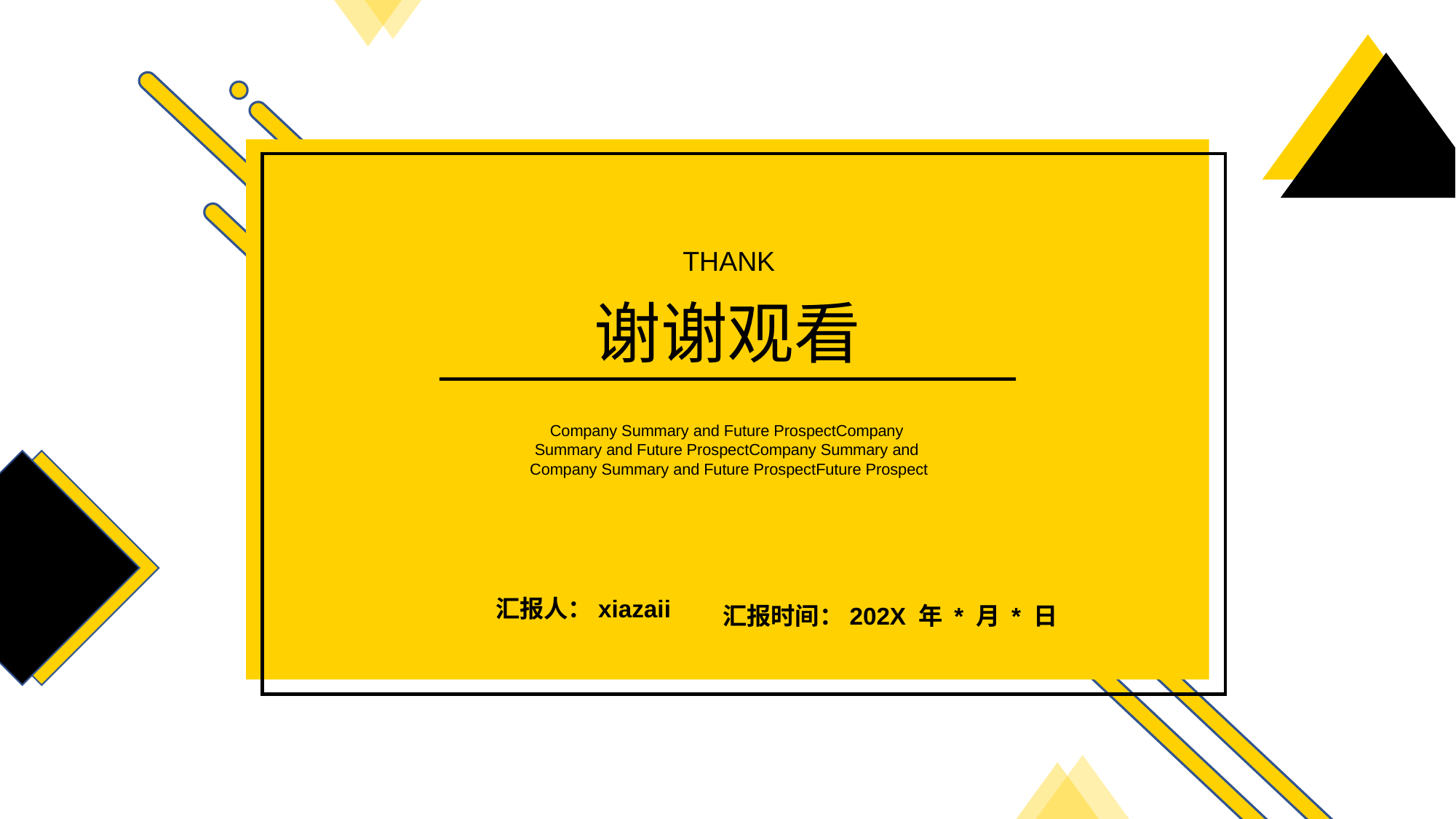

THANK
谢谢观看

Company Summary and Future ProspectCompany
Summary and Future ProspectCompany Summary and
Company Summary and Future ProspectFuture Prospect

汇报人：xiazaii
汇报时间：202X 年 * 月 * 日